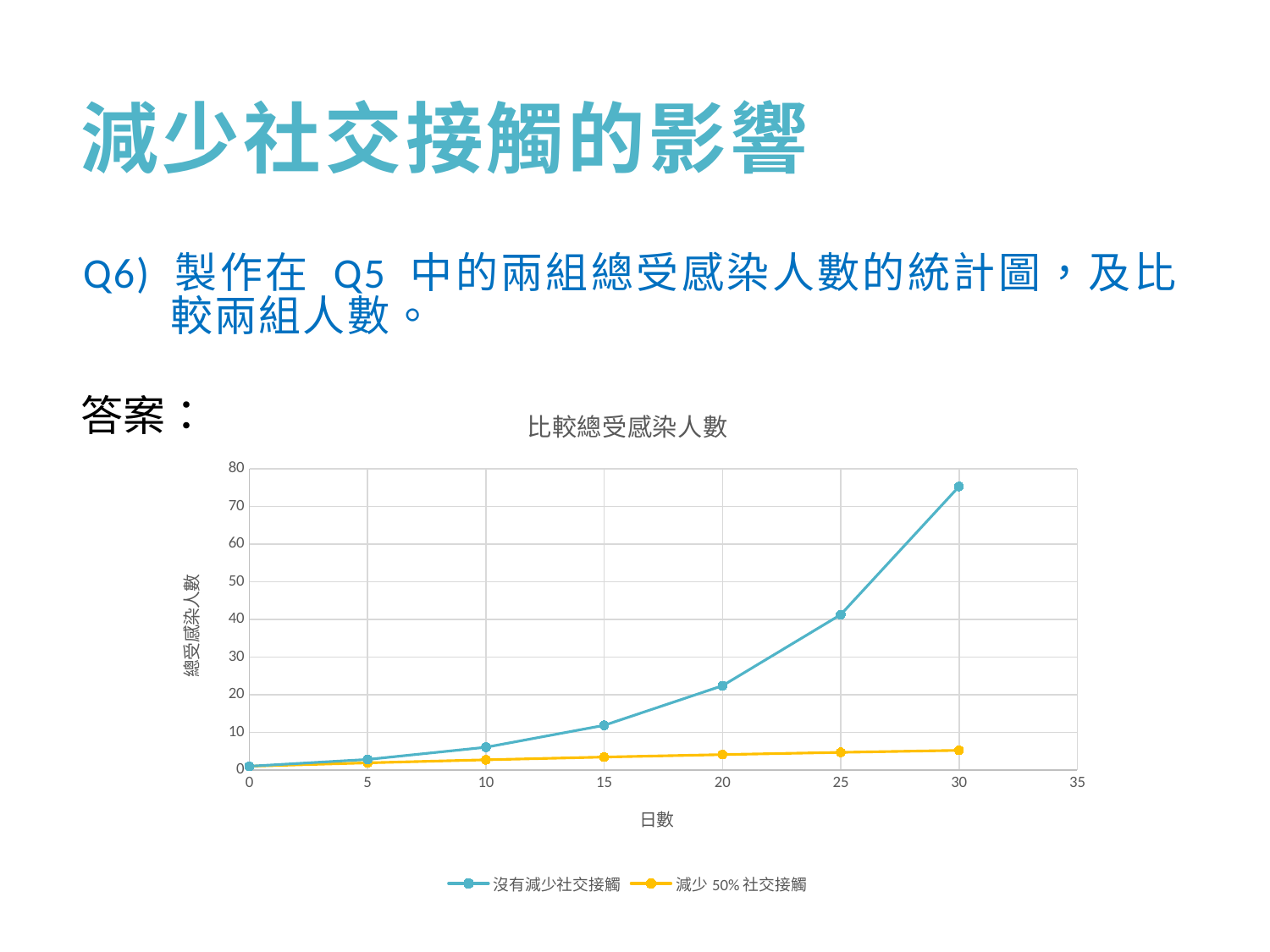

# 減少社交接觸的影響
Q6) 製作在 Q5 中的兩組總受感染人數的統計圖，及比較兩組人數。
答案：

### Chart: 比較總受感染人數

| Category | 沒有減少社交接觸 | 減少50%社交接觸 |
|---|---|---|